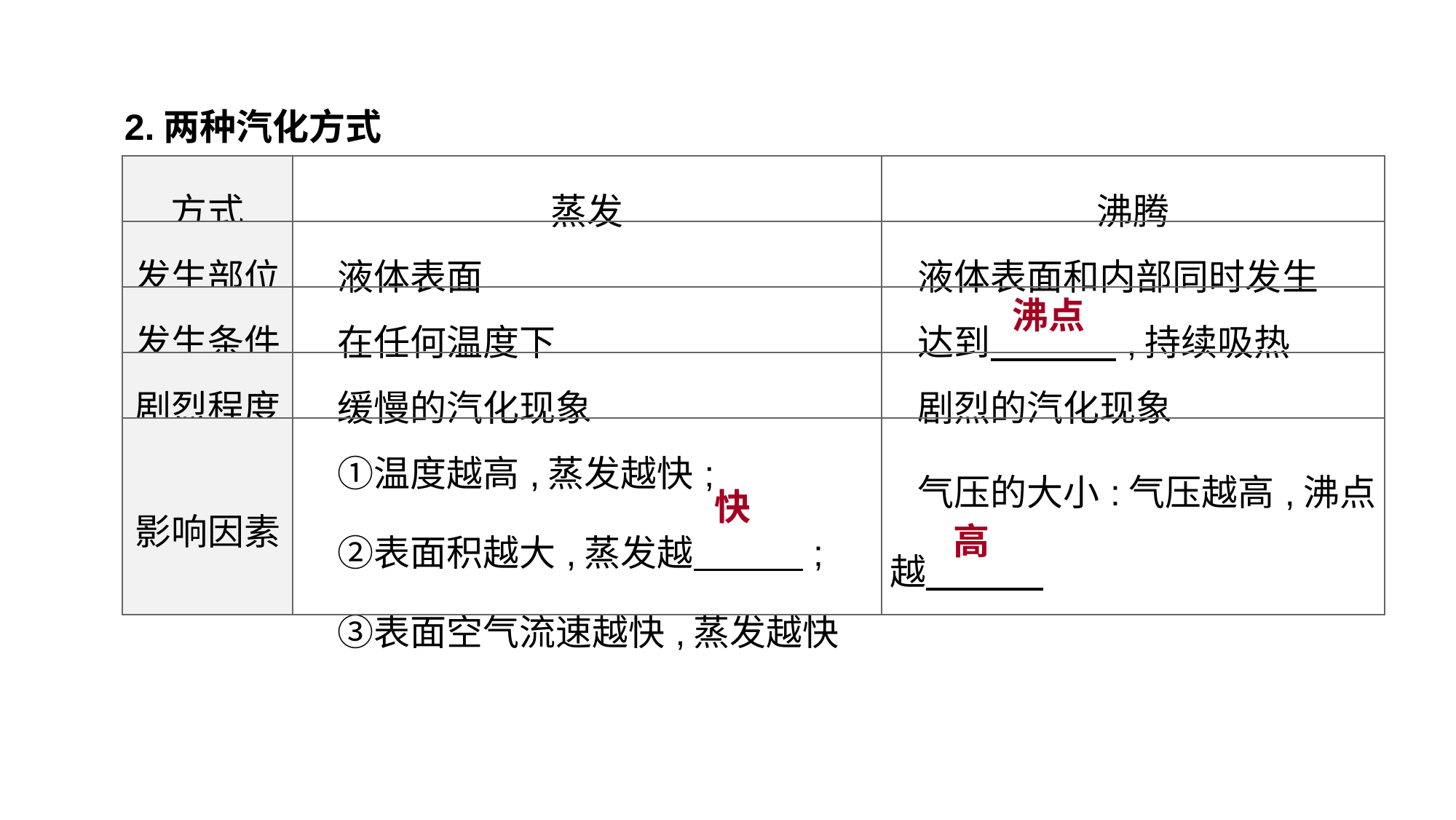

2.两种汽化方式
| 方式 | 蒸发 | 沸腾 |
| --- | --- | --- |
| 发生部位 | 液体表面 | 液体表面和内部同时发生 |
| 发生条件 | 在任何温度下 | 达到　 　　,持续吸热 |
| 剧烈程度 | 缓慢的汽化现象 | 剧烈的汽化现象 |
| 影响因素 | ①温度越高,蒸发越快; 　②表面积越大,蒸发越　　　;  　③表面空气流速越快,蒸发越快 | 气压的大小:气压越高,沸点 越 |
沸点
快
高